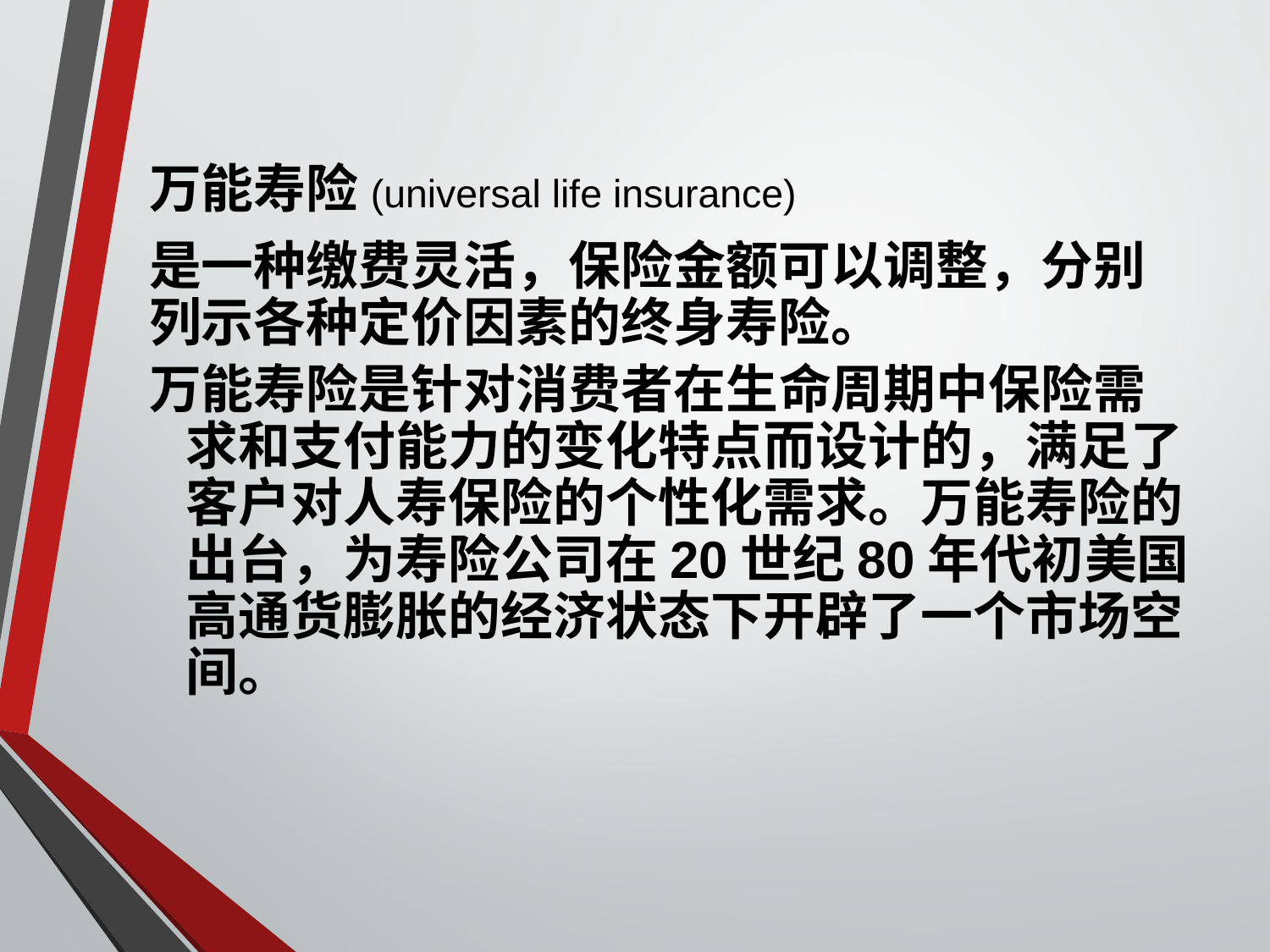

万能寿险(universal life insurance)
是一种缴费灵活，保险金额可以调整，分别列示各种定价因素的终身寿险。
万能寿险是针对消费者在生命周期中保险需求和支付能力的变化特点而设计的，满足了客户对人寿保险的个性化需求。万能寿险的出台，为寿险公司在20世纪80年代初美国高通货膨胀的经济状态下开辟了一个市场空间。